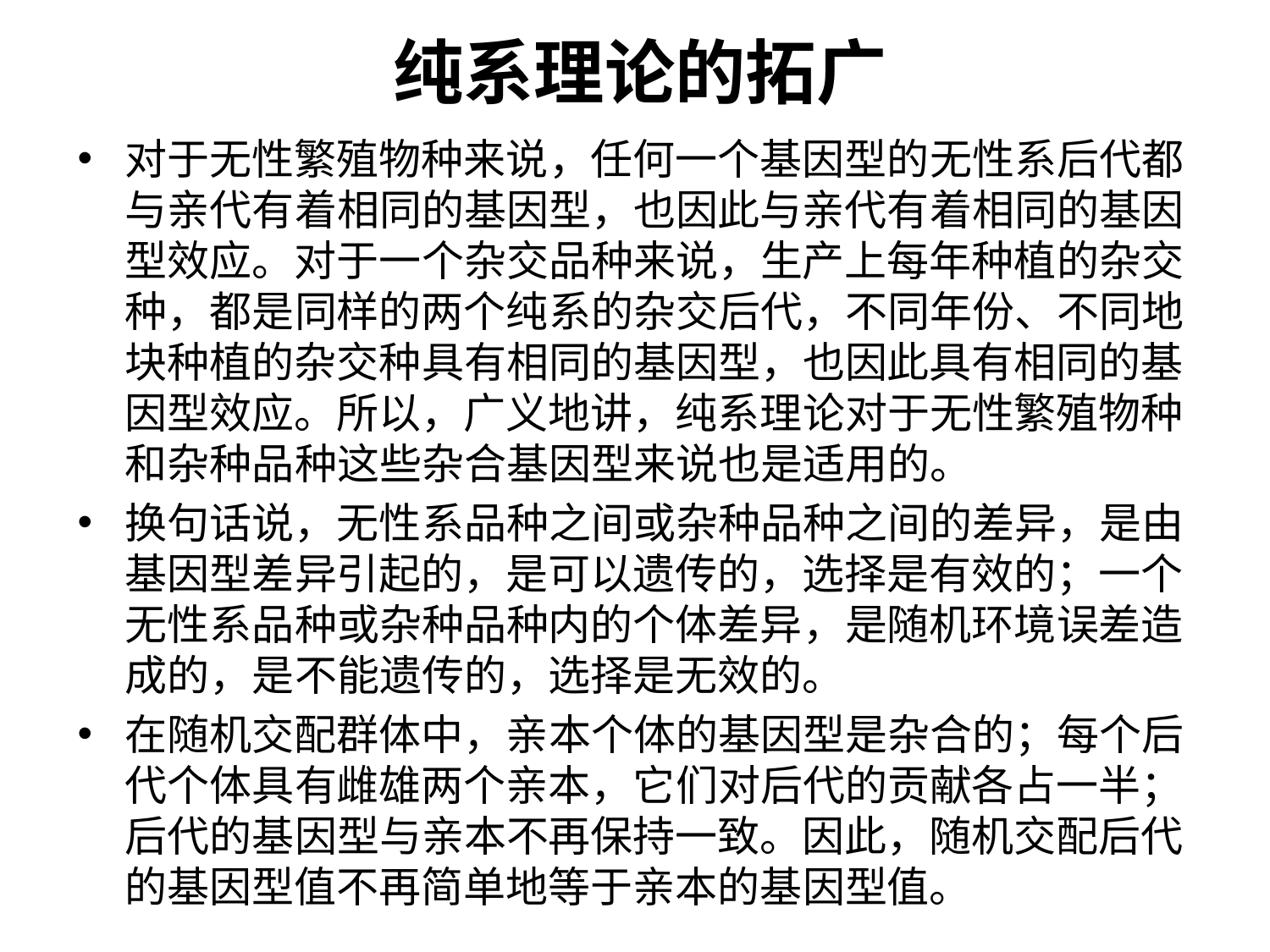

# 纯系理论的拓广
对于无性繁殖物种来说，任何一个基因型的无性系后代都与亲代有着相同的基因型，也因此与亲代有着相同的基因型效应。对于一个杂交品种来说，生产上每年种植的杂交种，都是同样的两个纯系的杂交后代，不同年份、不同地块种植的杂交种具有相同的基因型，也因此具有相同的基因型效应。所以，广义地讲，纯系理论对于无性繁殖物种和杂种品种这些杂合基因型来说也是适用的。
换句话说，无性系品种之间或杂种品种之间的差异，是由基因型差异引起的，是可以遗传的，选择是有效的；一个无性系品种或杂种品种内的个体差异，是随机环境误差造成的，是不能遗传的，选择是无效的。
在随机交配群体中，亲本个体的基因型是杂合的；每个后代个体具有雌雄两个亲本，它们对后代的贡献各占一半；后代的基因型与亲本不再保持一致。因此，随机交配后代的基因型值不再简单地等于亲本的基因型值。